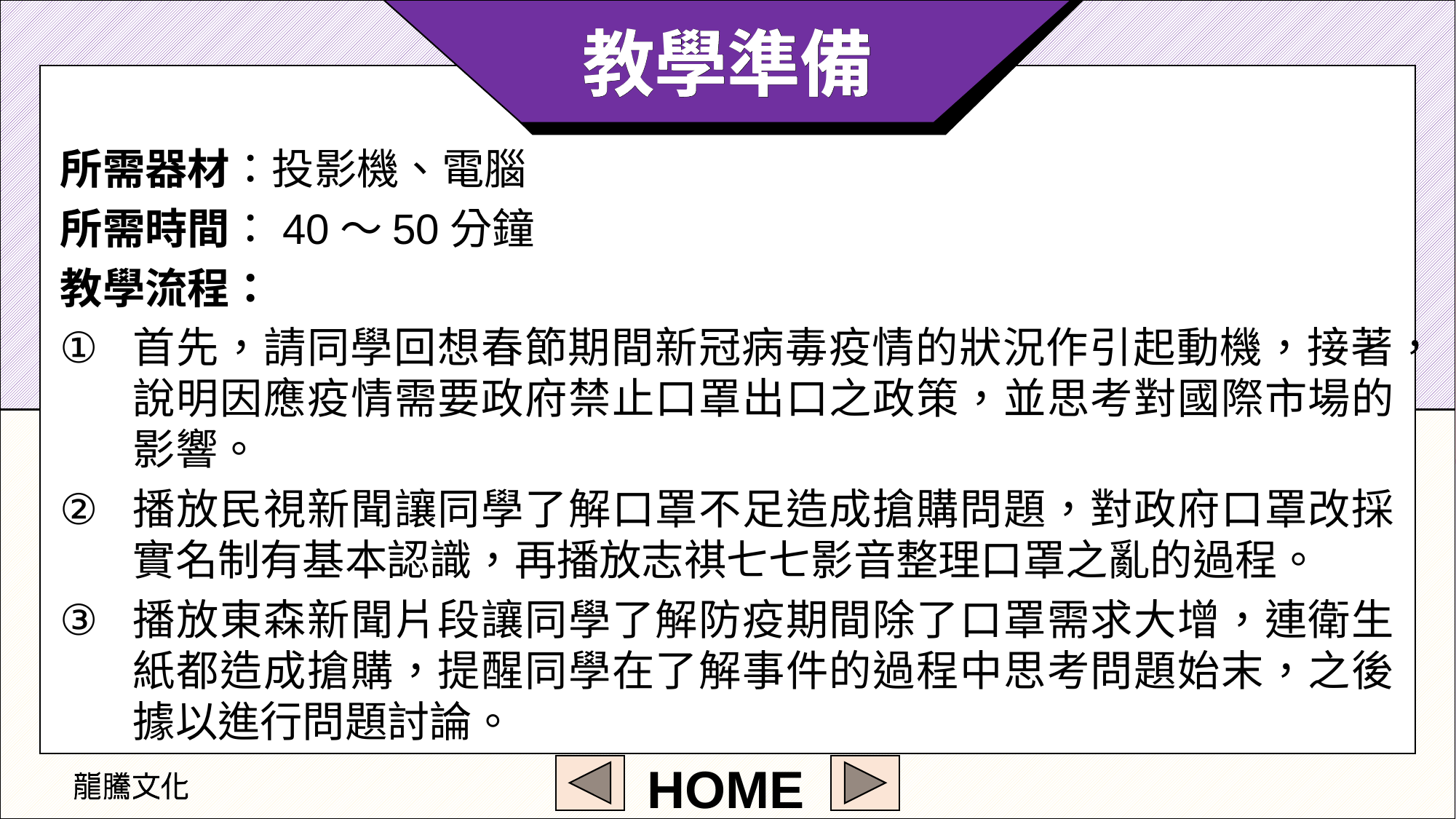

所需器材：投影機、電腦
所需時間：40～50分鐘
教學流程：
首先，請同學回想春節期間新冠病毒疫情的狀況作引起動機，接著，說明因應疫情需要政府禁止口罩出口之政策，並思考對國際市場的影響。
播放民視新聞讓同學了解口罩不足造成搶購問題，對政府口罩改採實名制有基本認識，再播放志祺七七影音整理口罩之亂的過程。
播放東森新聞片段讓同學了解防疫期間除了口罩需求大增，連衛生紙都造成搶購，提醒同學在了解事件的過程中思考問題始末，之後據以進行問題討論。